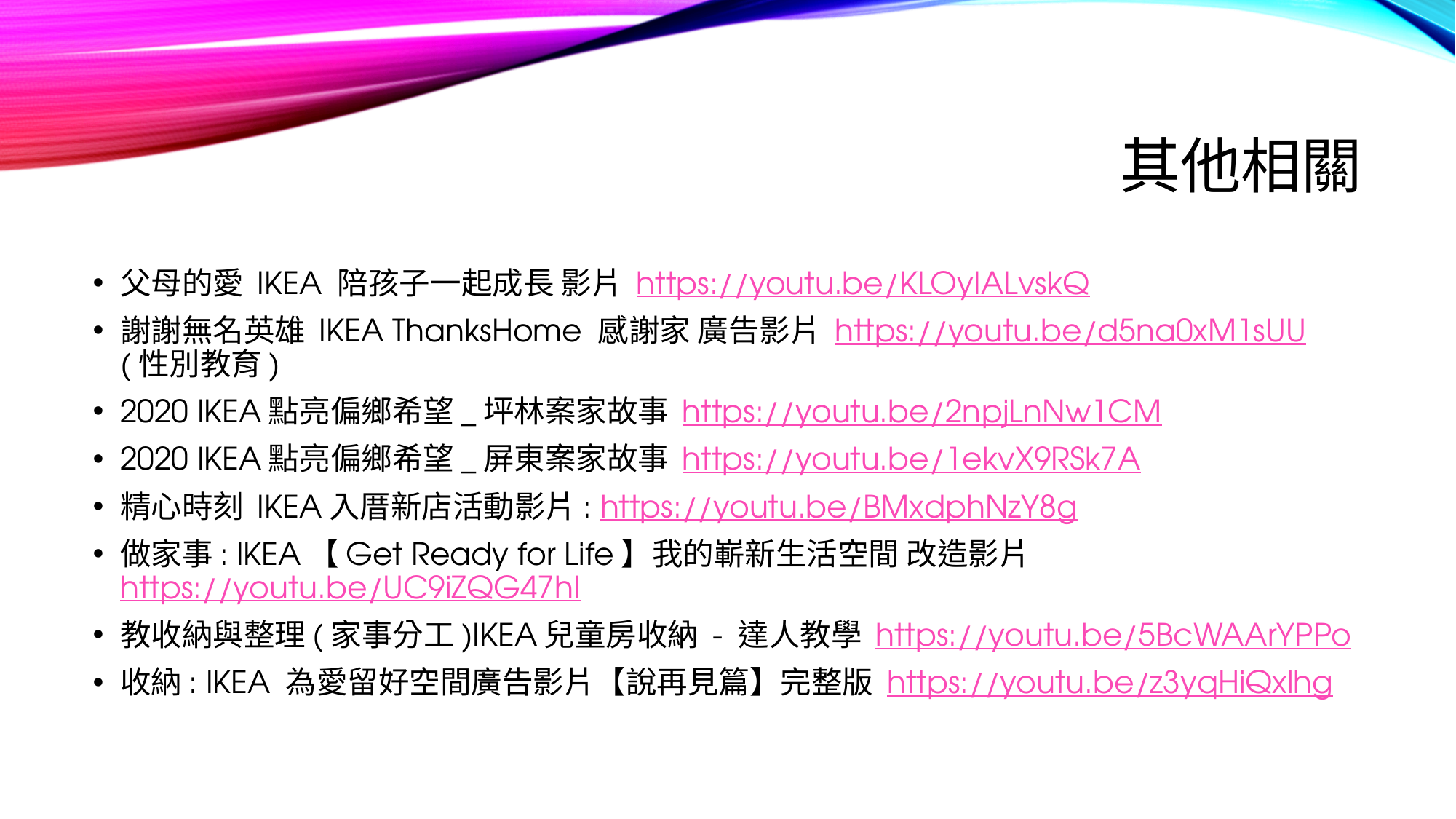

# 其他相關
父母的愛 IKEA 陪孩子一起成長 影片 https://youtu.be/KLOyIALvskQ
謝謝無名英雄 IKEA ThanksHome 感謝家 廣告影片 https://youtu.be/d5na0xM1sUU  (性別教育)
2020 IKEA點亮偏鄉希望_坪林案家故事 https://youtu.be/2npjLnNw1CM
2020 IKEA點亮偏鄉希望_屏東案家故事 https://youtu.be/1ekvX9RSk7A
精心時刻 IKEA入厝新店活動影片: https://youtu.be/BMxdphNzY8g
做家事: IKEA【Get Ready for Life】我的嶄新生活空間 改造影片 https://youtu.be/UC9iZQG47hI
教收納與整理(家事分工)IKEA兒童房收納 - 達人教學 https://youtu.be/5BcWAArYPPo
收納: IKEA 為愛留好空間廣告影片【說再見篇】完整版 https://youtu.be/z3yqHiQxlhg